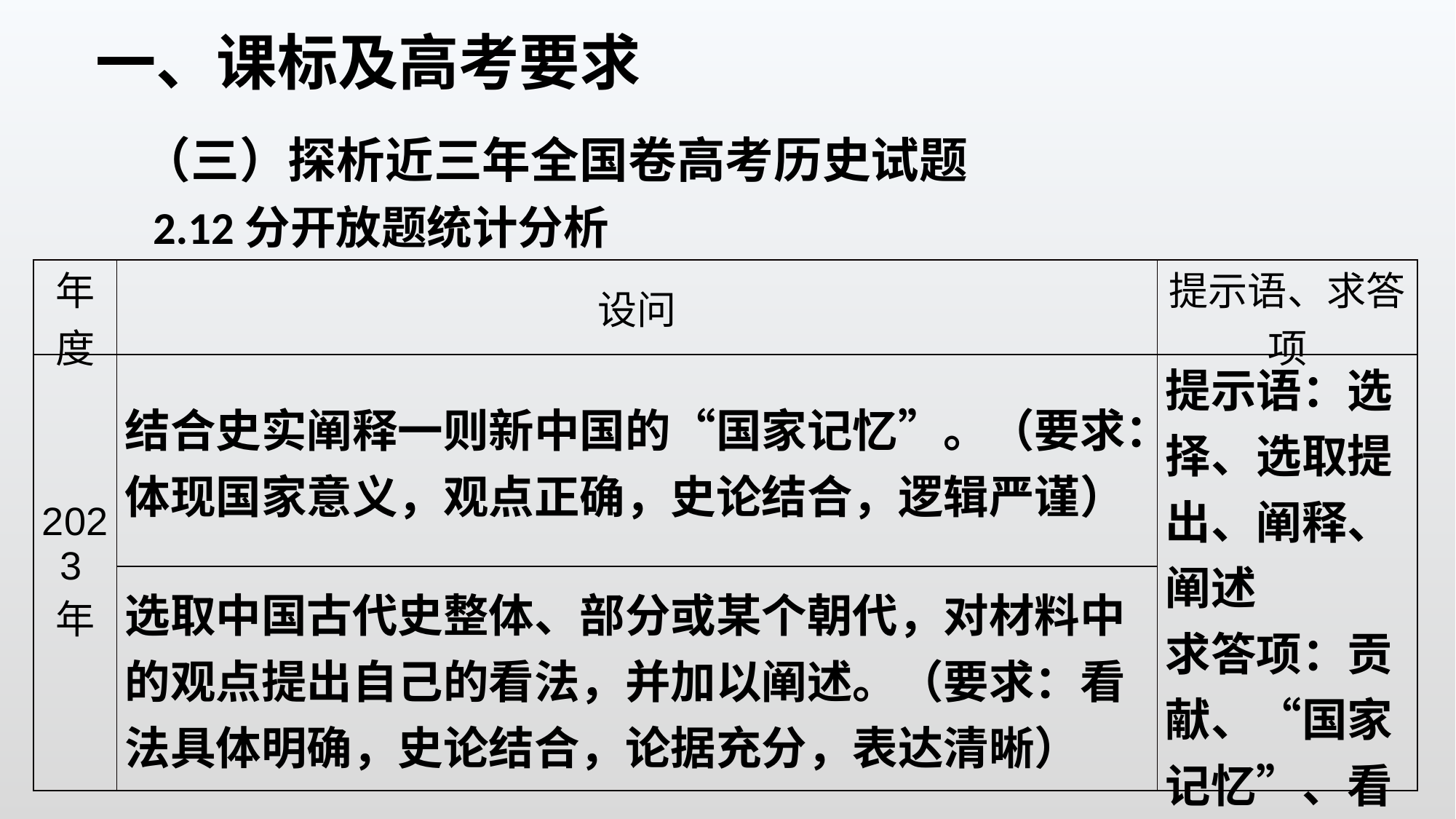

一、课标及高考要求
（三）探析近三年全国卷高考历史试题
2.12分开放题统计分析
| 年度 | 设问 | 提示语、求答项 |
| --- | --- | --- |
| 2023年 | 结合史实阐释一则新中国的“国家记忆”。（要求：体现国家意义，观点正确，史论结合，逻辑严谨） | 提示语：选择、选取提出、阐释、阐述 求答项：贡献、“国家记忆”、看法 |
|  | 选取中国古代史整体、部分或某个朝代，对材料中的观点提出自己的看法，并加以阐述。（要求：看法具体明确，史论结合，论据充分，表达清晰） |  |